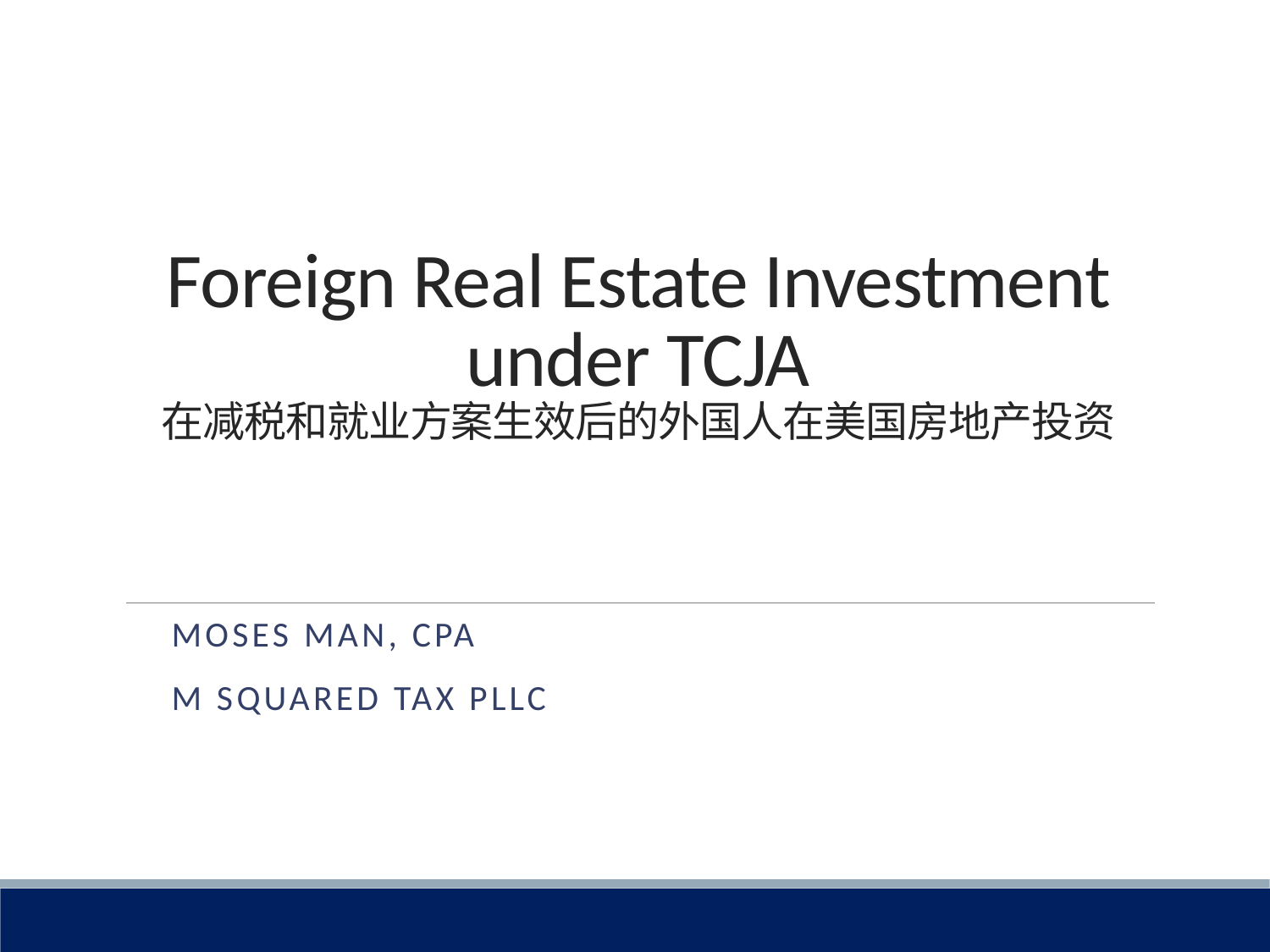

# Foreign Real Estate Investment under TCJA 在减税和就业方案生效后的外国人在美国房地产投资
Moses Man, CPA
M Squared Tax PLLC